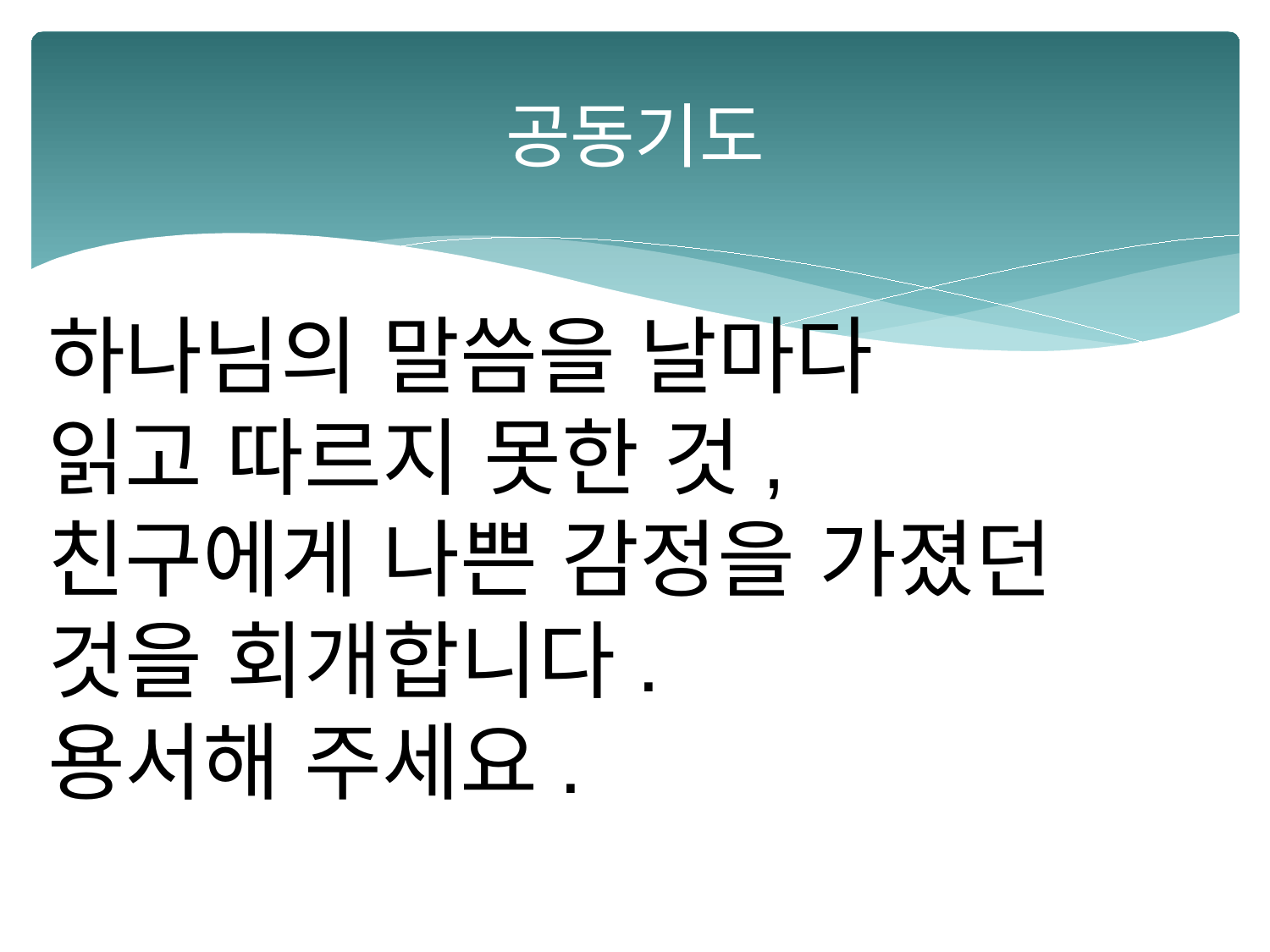

# 공동기도

하나님의 말씀을 날마다
읽고 따르지 못한 것,
친구에게 나쁜 감정을 가졌던 것을 회개합니다.
용서해 주세요.